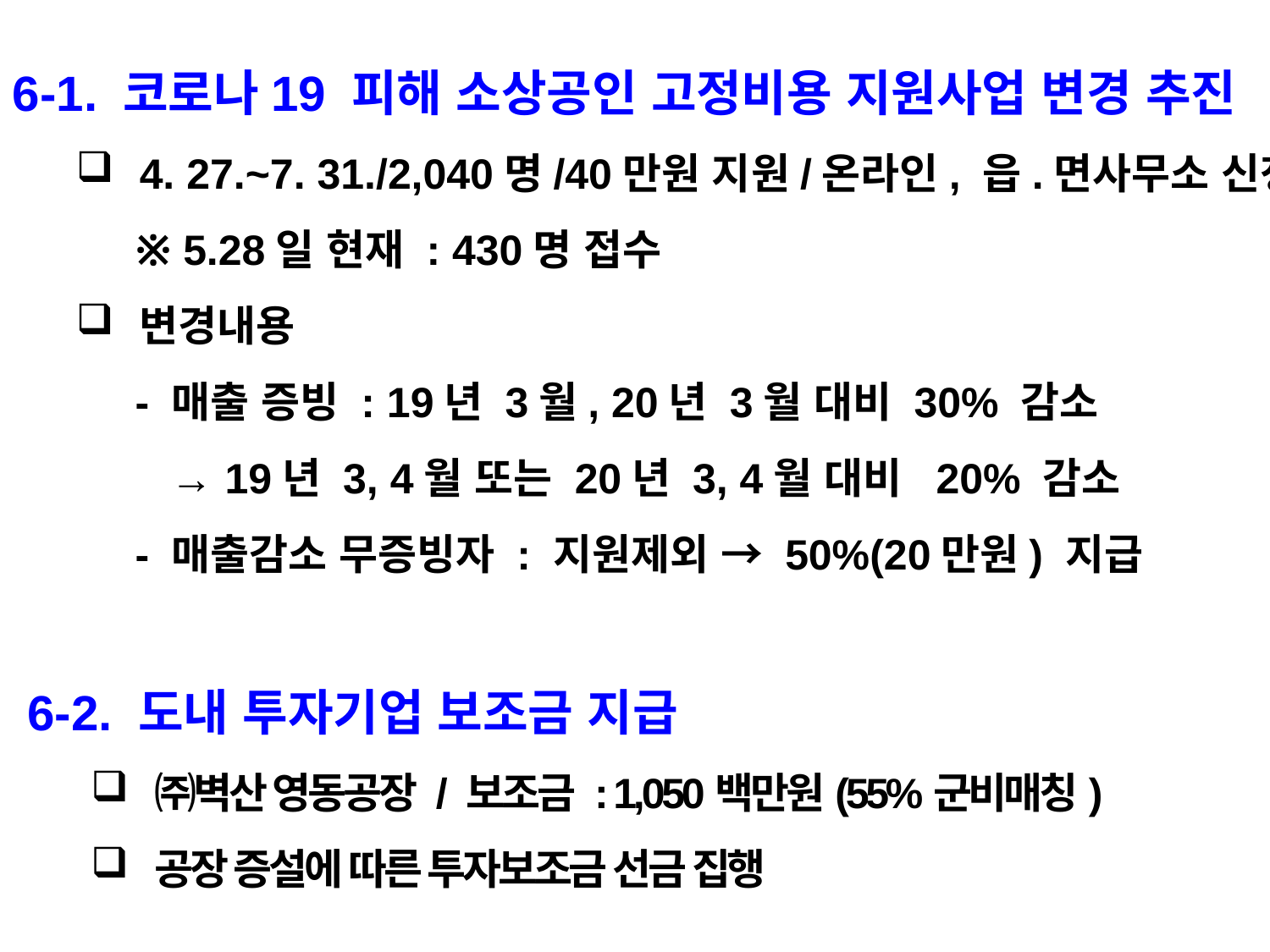

6-1. 코로나19 피해 소상공인 고정비용 지원사업 변경 추진
4. 27.~7. 31./2,040명/40만원 지원/온라인, 읍.면사무소 신청
     ※ 5.28일 현재 : 430명 접수
변경내용
     - 매출 증빙 : 19년 3월, 20년 3월 대비 30% 감소
        → 19년 3, 4월 또는 20년 3, 4월 대비  20% 감소
     - 매출감소 무증빙자 : 지원제외 → 50%(20만원) 지급
6-2. 도내 투자기업 보조금 지급
㈜벽산 영동공장 / 보조금 : 1,050백만원(55%군비매칭)
공장 증설에 따른 투자보조금 선금 집행